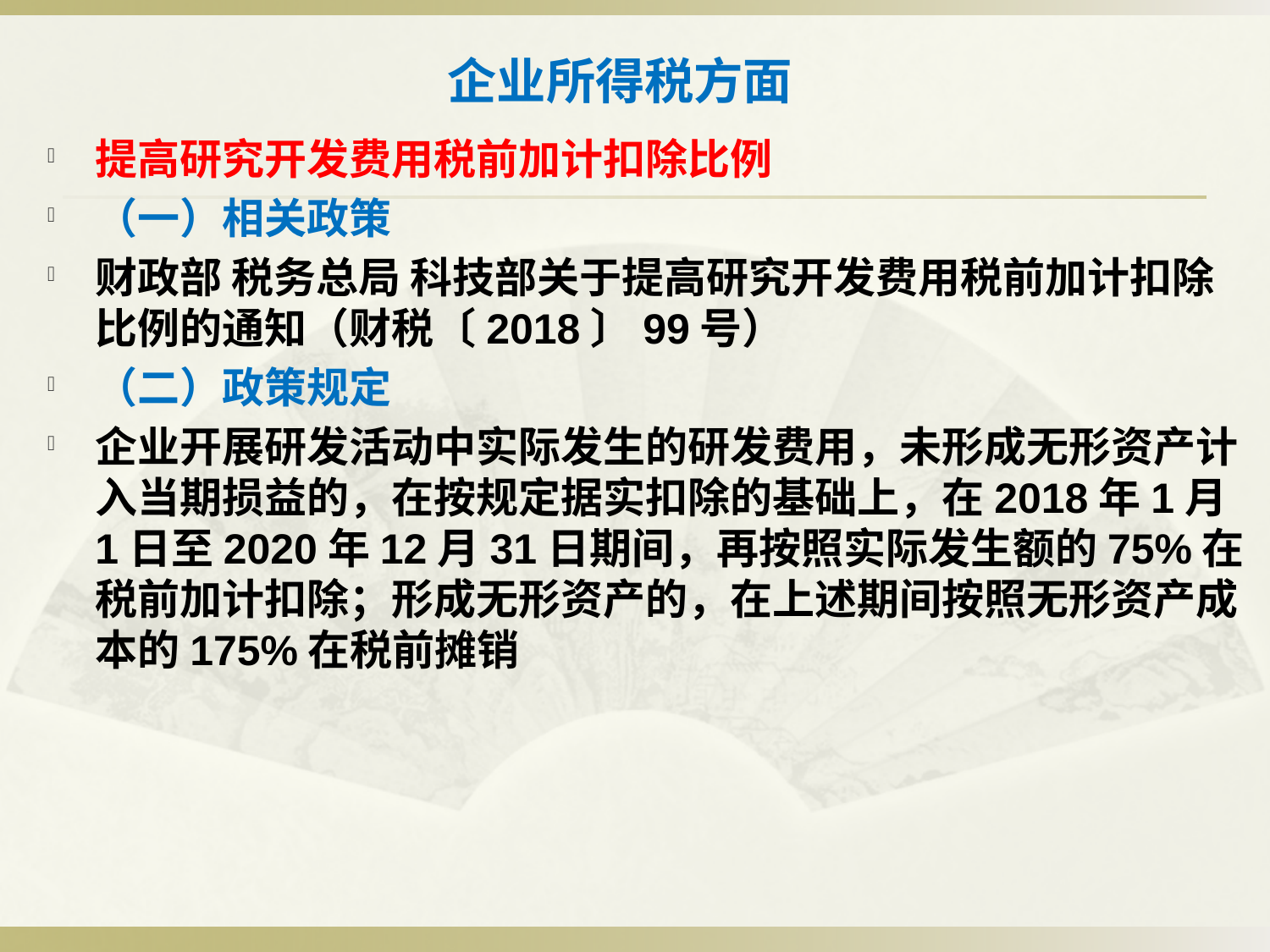

# 企业所得税方面
提高研究开发费用税前加计扣除比例
（一）相关政策
财政部 税务总局 科技部关于提高研究开发费用税前加计扣除比例的通知（财税〔2018〕99号）
（二）政策规定
企业开展研发活动中实际发生的研发费用，未形成无形资产计入当期损益的，在按规定据实扣除的基础上，在2018年1月1日至2020年12月31日期间，再按照实际发生额的75%在税前加计扣除；形成无形资产的，在上述期间按照无形资产成本的175%在税前摊销